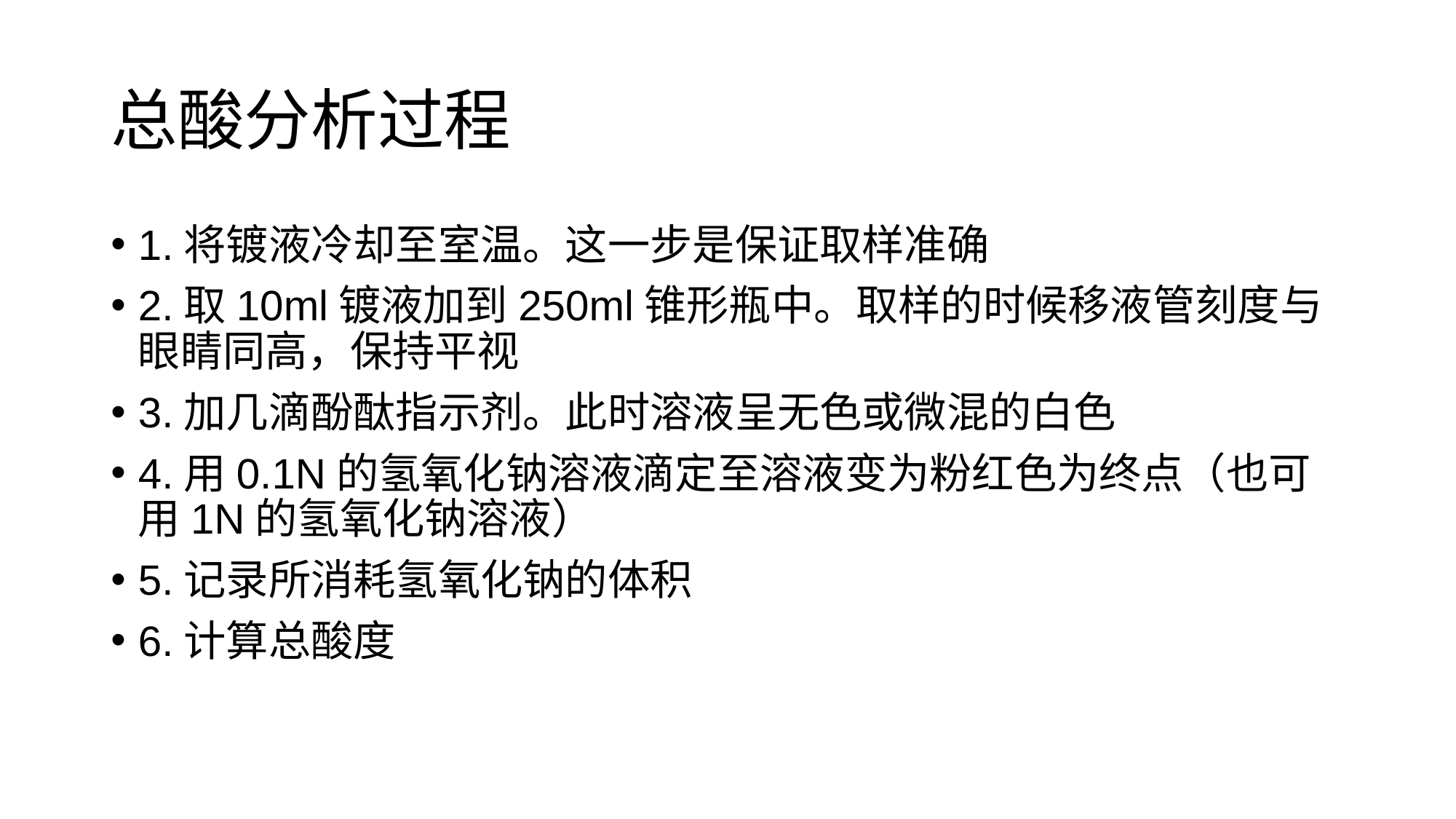

# 总酸分析过程
1.将镀液冷却至室温。这一步是保证取样准确
2.取10ml镀液加到250ml锥形瓶中。取样的时候移液管刻度与眼睛同高，保持平视
3.加几滴酚酞指示剂。此时溶液呈无色或微混的白色
4.用0.1N的氢氧化钠溶液滴定至溶液变为粉红色为终点（也可用1N的氢氧化钠溶液）
5.记录所消耗氢氧化钠的体积
6.计算总酸度